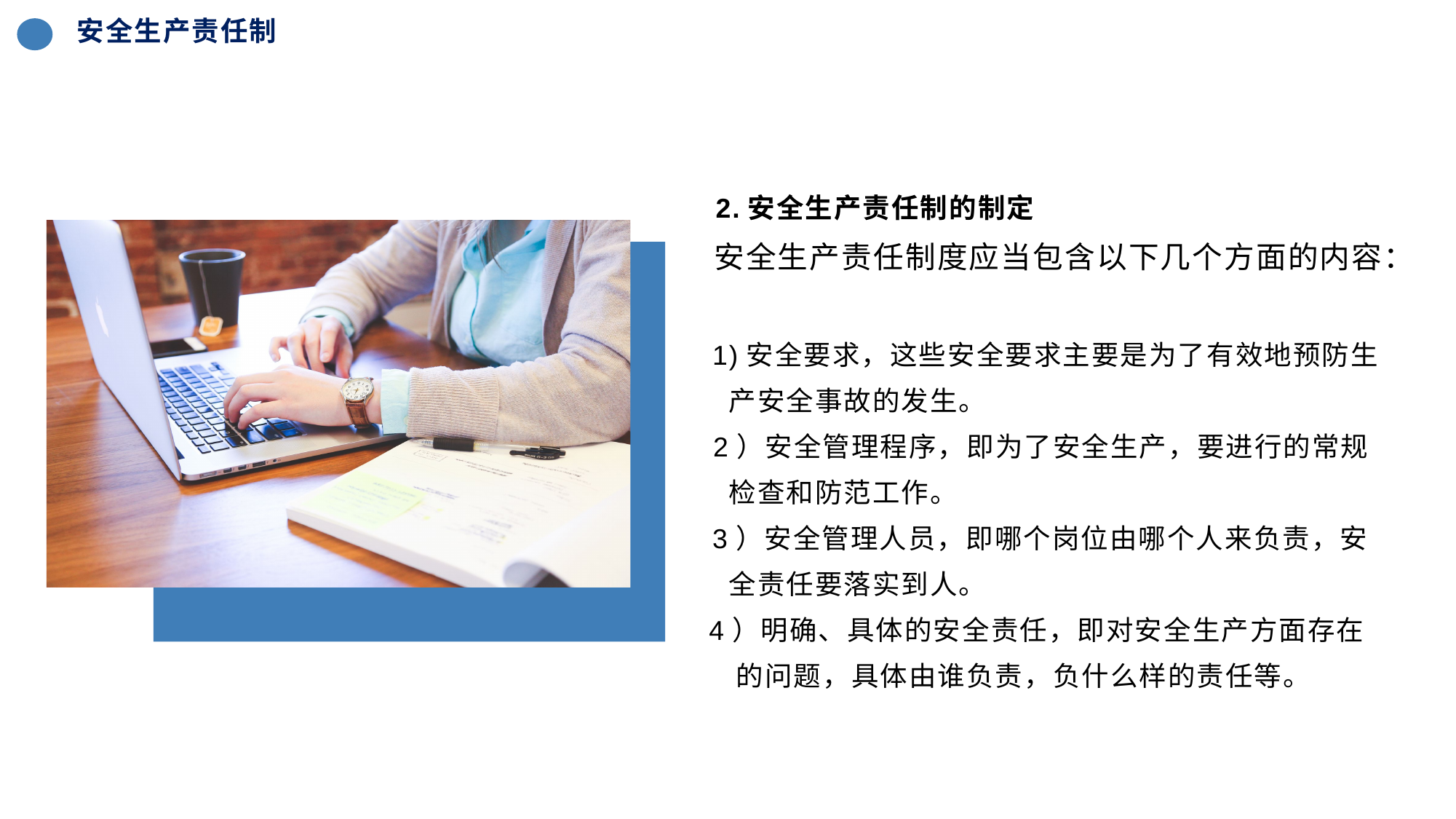

安全生产责任制
 2.安全生产责任制的制定
 安全生产责任制度应当包含以下几个方面的内容：

    1)安全要求，这些安全要求主要是为了有效地预防生
      产安全事故的发生。
    2）安全管理程序，即为了安全生产，要进行的常规
      检查和防范工作。
    3）安全管理人员，即哪个岗位由哪个人来负责，安
      全责任要落实到人。
    4）明确、具体的安全责任，即对安全生产方面存在
       的问题，具体由谁负责，负什么样的责任等。